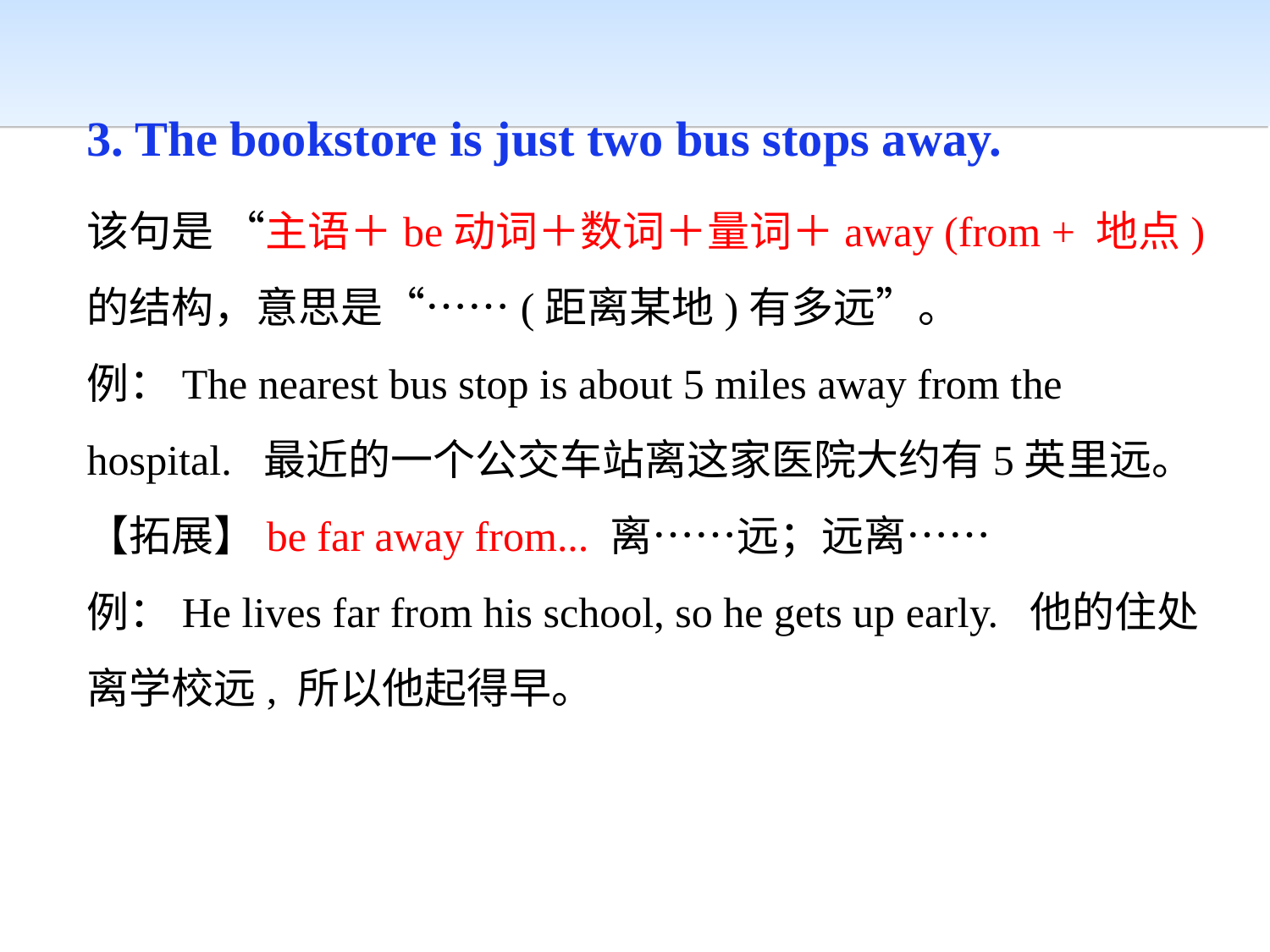

3. The bookstore is just two bus stops away.
该句是 “主语＋be动词＋数词＋量词＋away (from + 地点)的结构，意思是“……(距离某地)有多远”。
例：The nearest bus stop is about 5 miles away from the hospital.  最近的一个公交车站离这家医院大约有5英里远。
【拓展】be far away from... 离……远；远离……
例：He lives far from his school, so he gets up early.  他的住处离学校远, 所以他起得早。